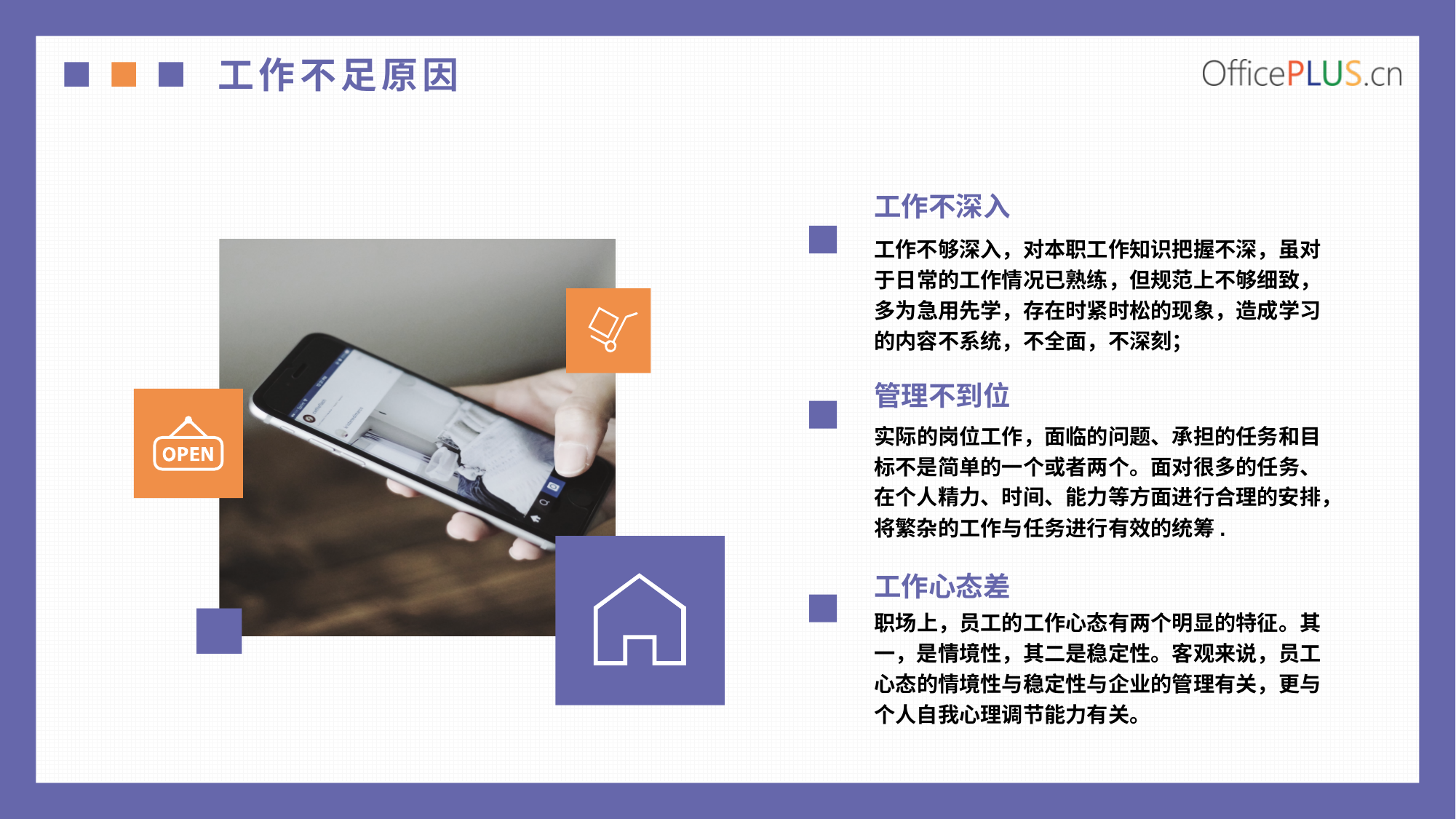

工作不足原因
工作不深入
工作不够深入，对本职工作知识把握不深，虽对于日常的工作情况已熟练，但规范上不够细致，多为急用先学，存在时紧时松的现象，造成学习的内容不系统，不全面，不深刻；

管理不到位

实际的岗位工作，面临的问题、承担的任务和目标不是简单的一个或者两个。面对很多的任务、在个人精力、时间、能力等方面进行合理的安排，将繁杂的工作与任务进行有效的统筹.

工作心态差

职场上，员工的工作心态有两个明显的特征。其一，是情境性，其二是稳定性。客观来说，员工心态的情境性与稳定性与企业的管理有关，更与个人自我心理调节能力有关。